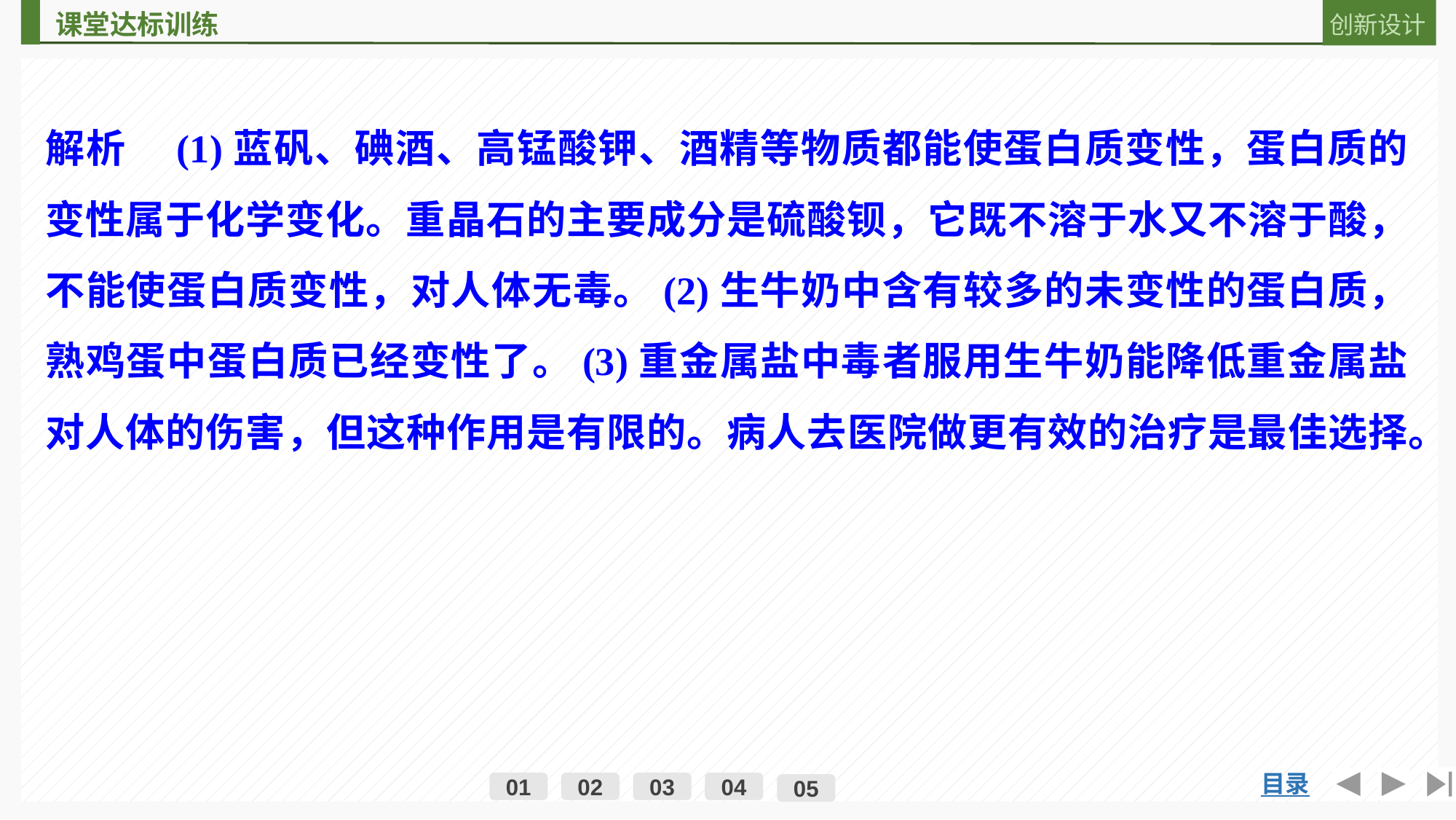

解析　(1)蓝矾、碘酒、高锰酸钾、酒精等物质都能使蛋白质变性，蛋白质的变性属于化学变化。重晶石的主要成分是硫酸钡，它既不溶于水又不溶于酸，不能使蛋白质变性，对人体无毒。(2)生牛奶中含有较多的未变性的蛋白质，熟鸡蛋中蛋白质已经变性了。(3)重金属盐中毒者服用生牛奶能降低重金属盐对人体的伤害，但这种作用是有限的。病人去医院做更有效的治疗是最佳选择。